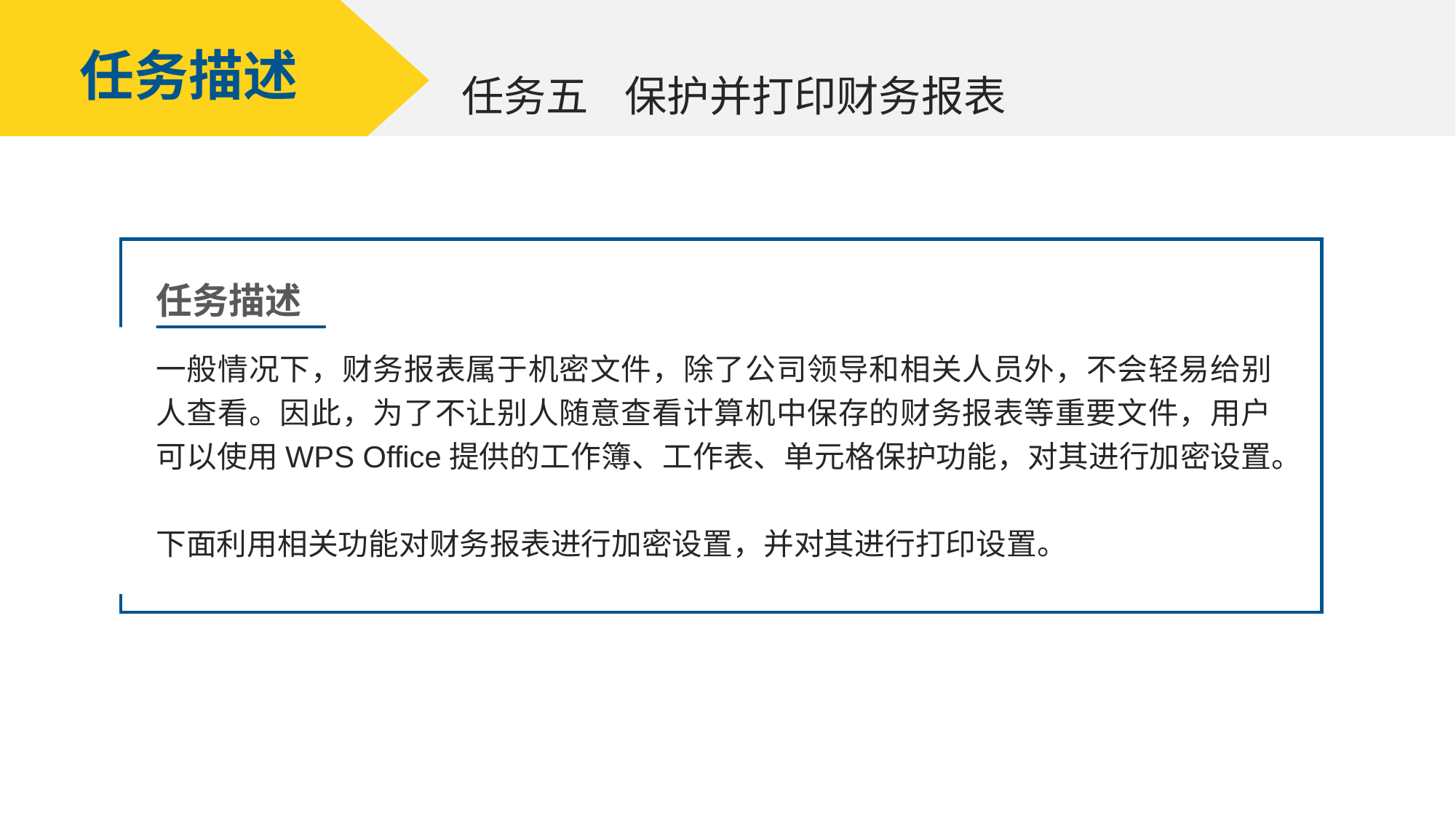

任务描述
保护并打印财务报表
任务五

任务描述

一般情况下，财务报表属于机密文件，除了公司领导和相关人员外，不会轻易给别人查看。因此，为了不让别人随意查看计算机中保存的财务报表等重要文件，用户可以使用WPS Office提供的工作簿、工作表、单元格保护功能，对其进行加密设置。

下面利用相关功能对财务报表进行加密设置，并对其进行打印设置。